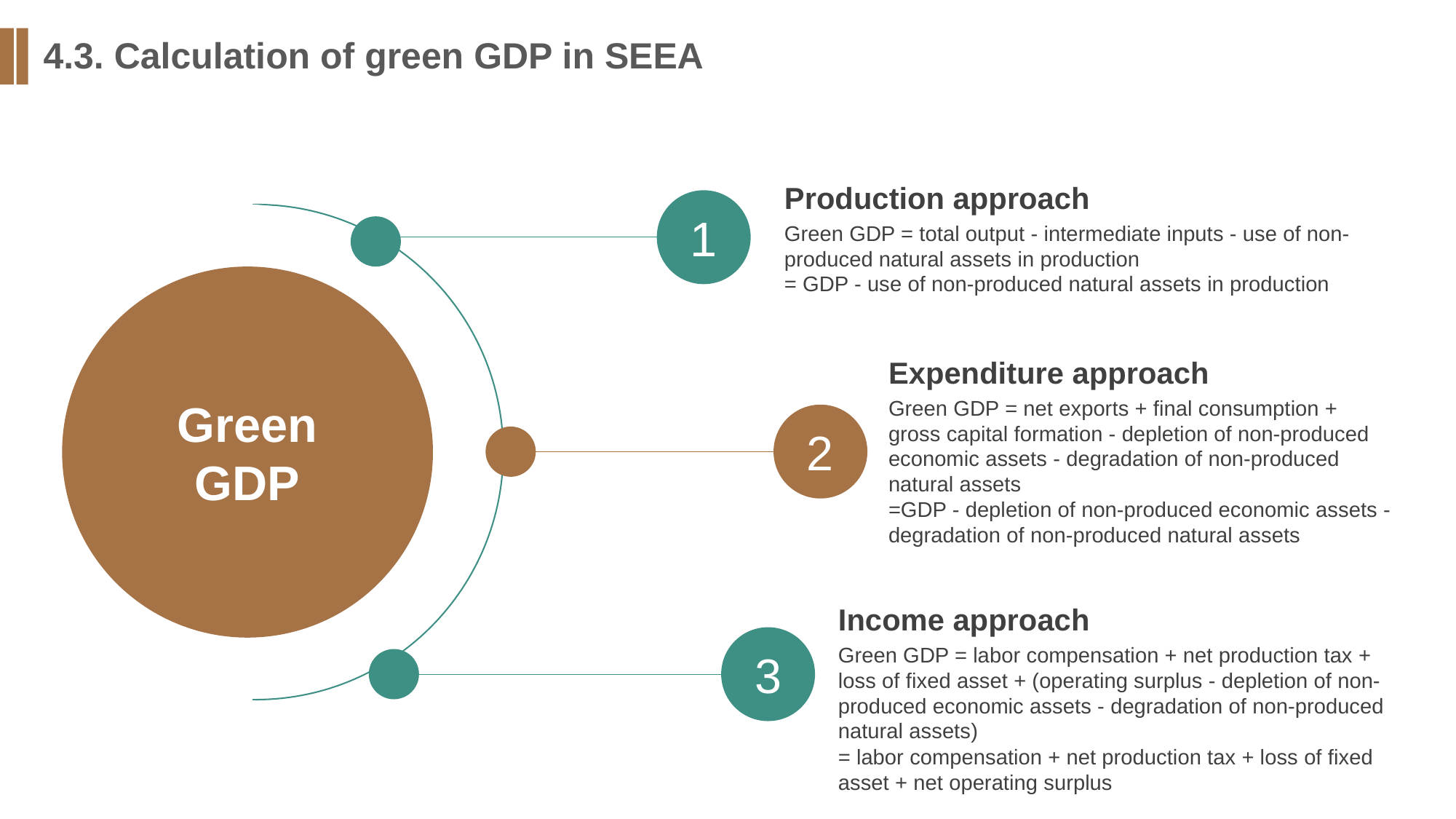

4.3. Calculation of green GDP in SEEA

Production approach
1
关键词

Green GDP = total output - intermediate inputs - use of non-produced natural assets in production
= GDP - use of non-produced natural assets in production

Green GDP
Expenditure approach
Green GDP = net exports + final consumption + gross capital formation - depletion of non-produced economic assets - degradation of non-produced natural assets
=GDP - depletion of non-produced economic assets - degradation of non-produced natural assets
2

Income approach
3
Green GDP = labor compensation + net production tax + loss of fixed asset + (operating surplus - depletion of non-produced economic assets - degradation of non-produced natural assets)
= labor compensation + net production tax + loss of fixed asset + net operating surplus